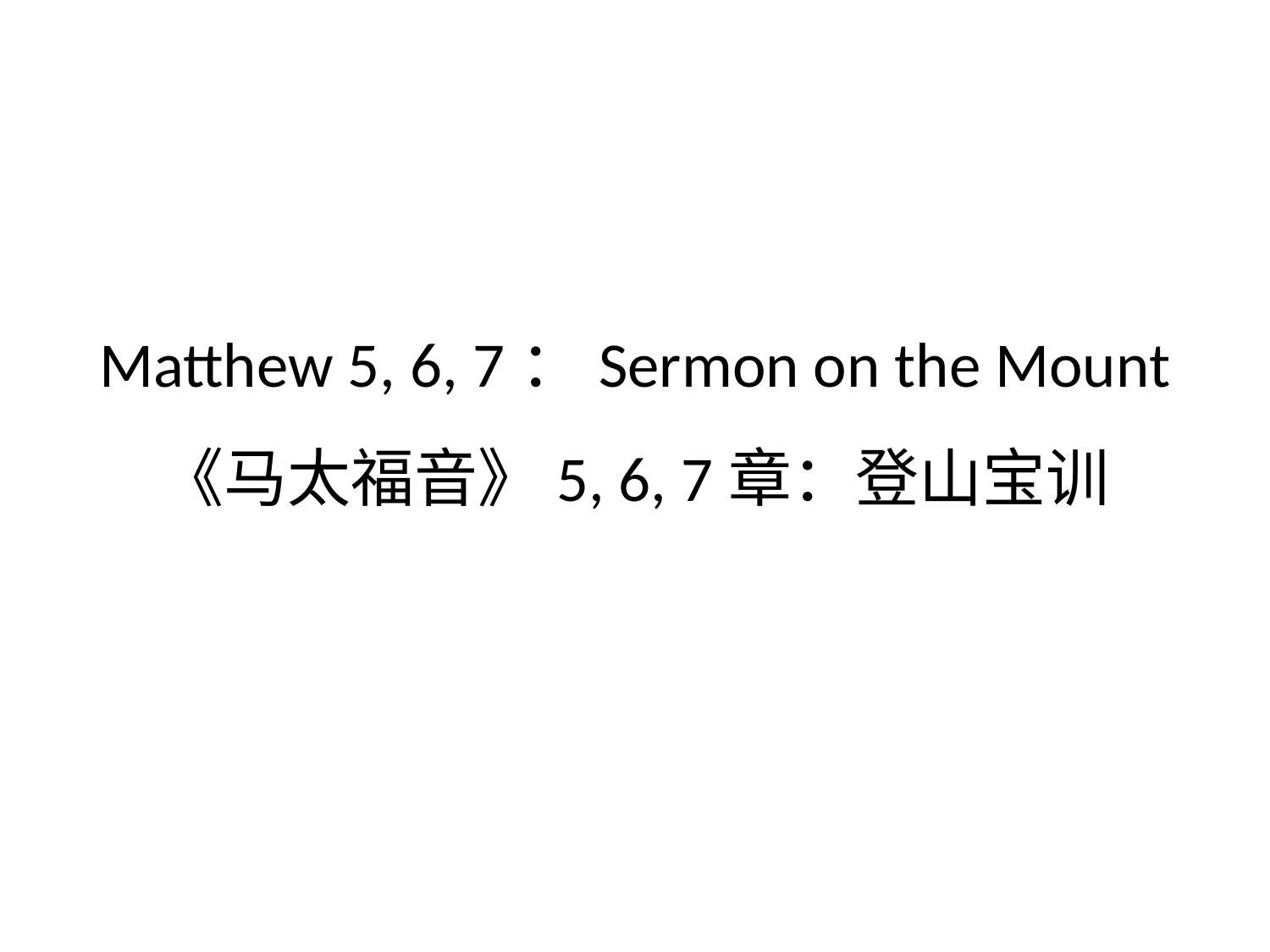

# Matthew 5, 6, 7：Sermon on the Mount 《马太福音》5, 6, 7章：登山宝训